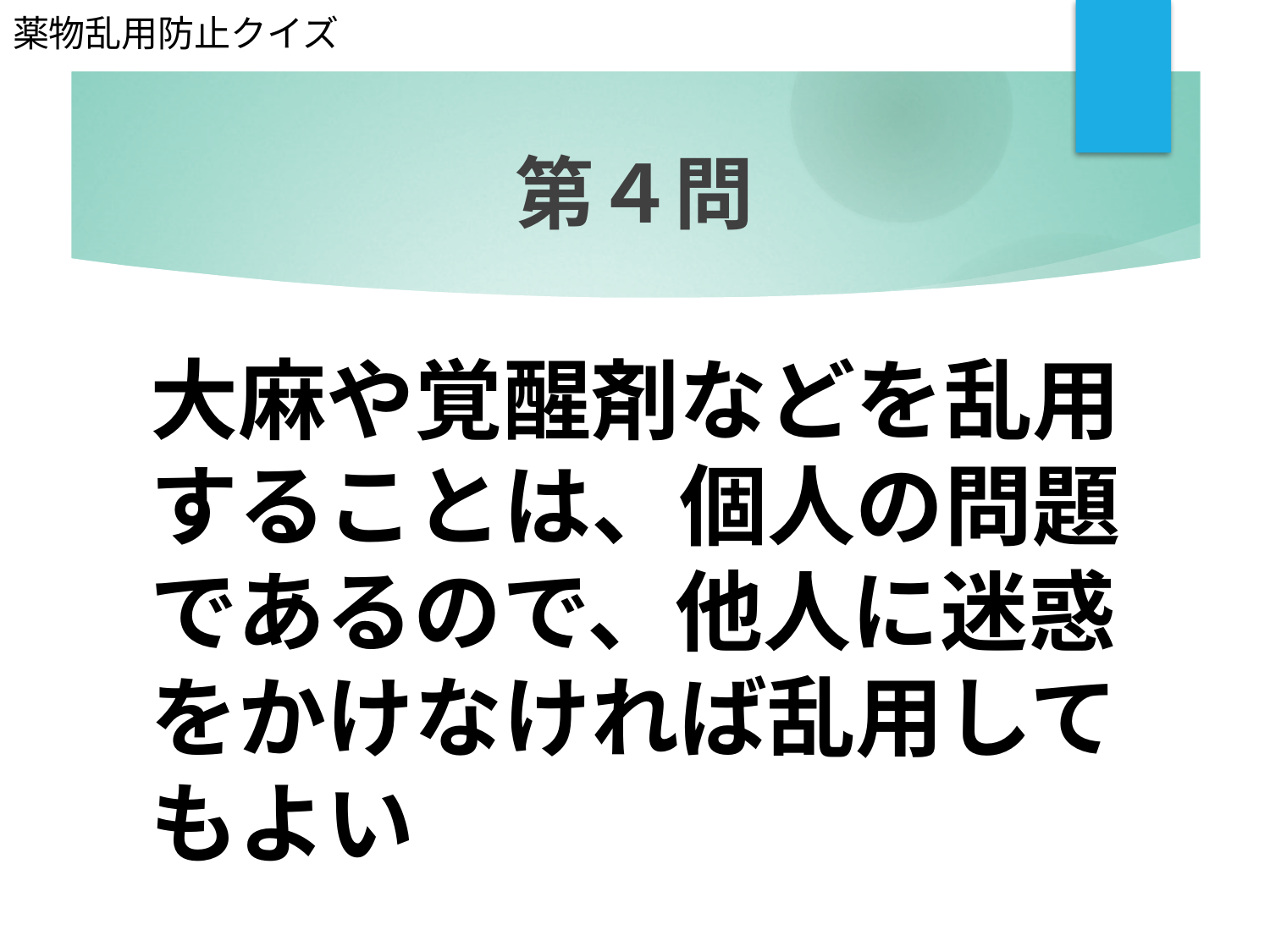

# 薬物乱用防止クイズ
第４問
大麻や覚醒剤などを乱用することは、個人の問題であるので、他人に迷惑をかけなければ乱用してもよい